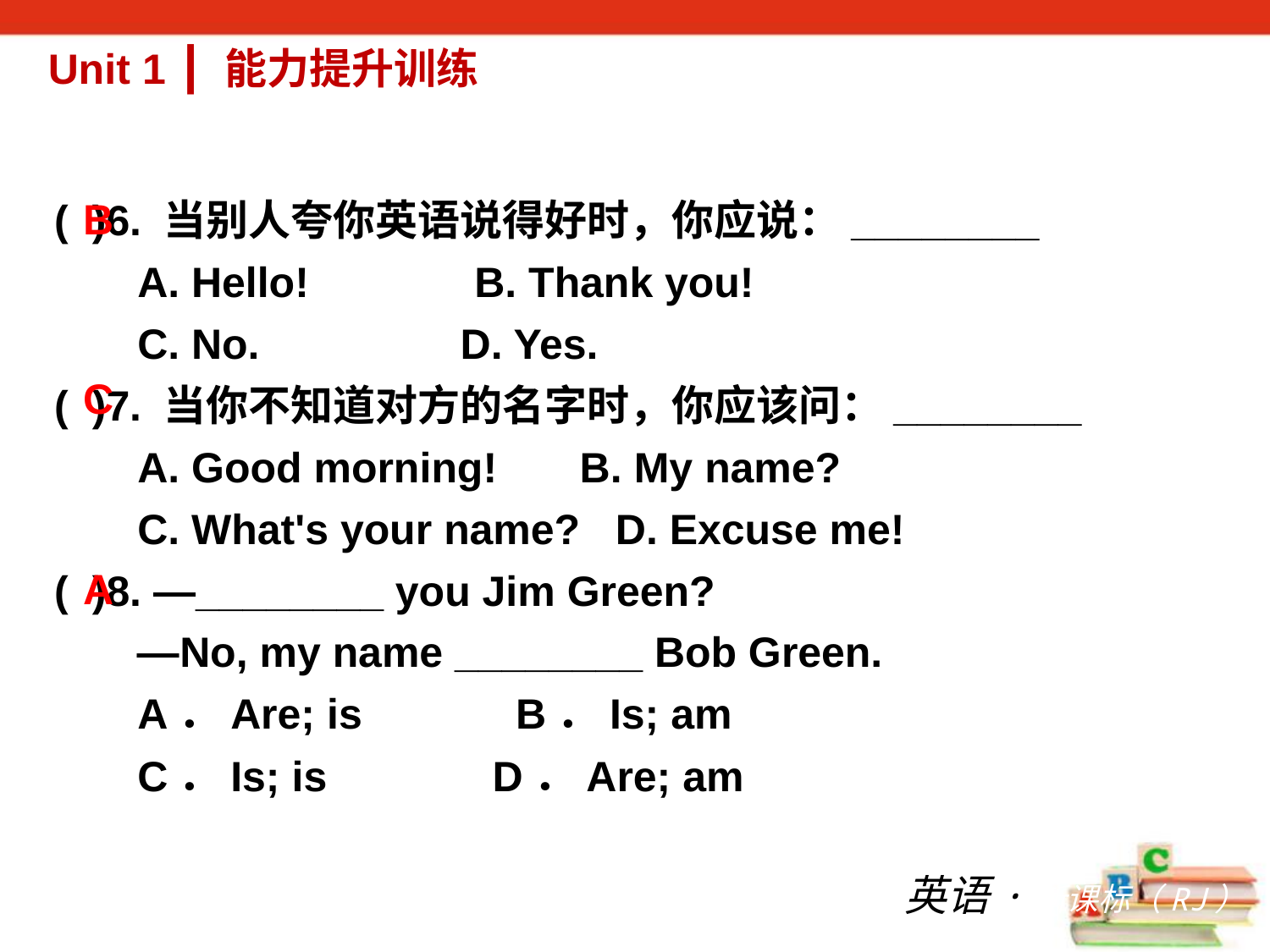

Unit 1 ┃ 能力提升训练
(  )6. 当别人夸你英语说得好时，你应说：________
       A. Hello!              B. Thank you!
       C. No.                 D. Yes.
(  )7. 当你不知道对方的名字时，你应该问：________
       A. Good morning!       B. My name?
       C. What's your name?   D. Excuse me!
(  )8. —________ you Jim Green?
       —No, my name ________ Bob Green.
       A．Are; is             B．Is; am
       C．Is; is              D．Are; am
B
C
A
英语·新课标（RJ）